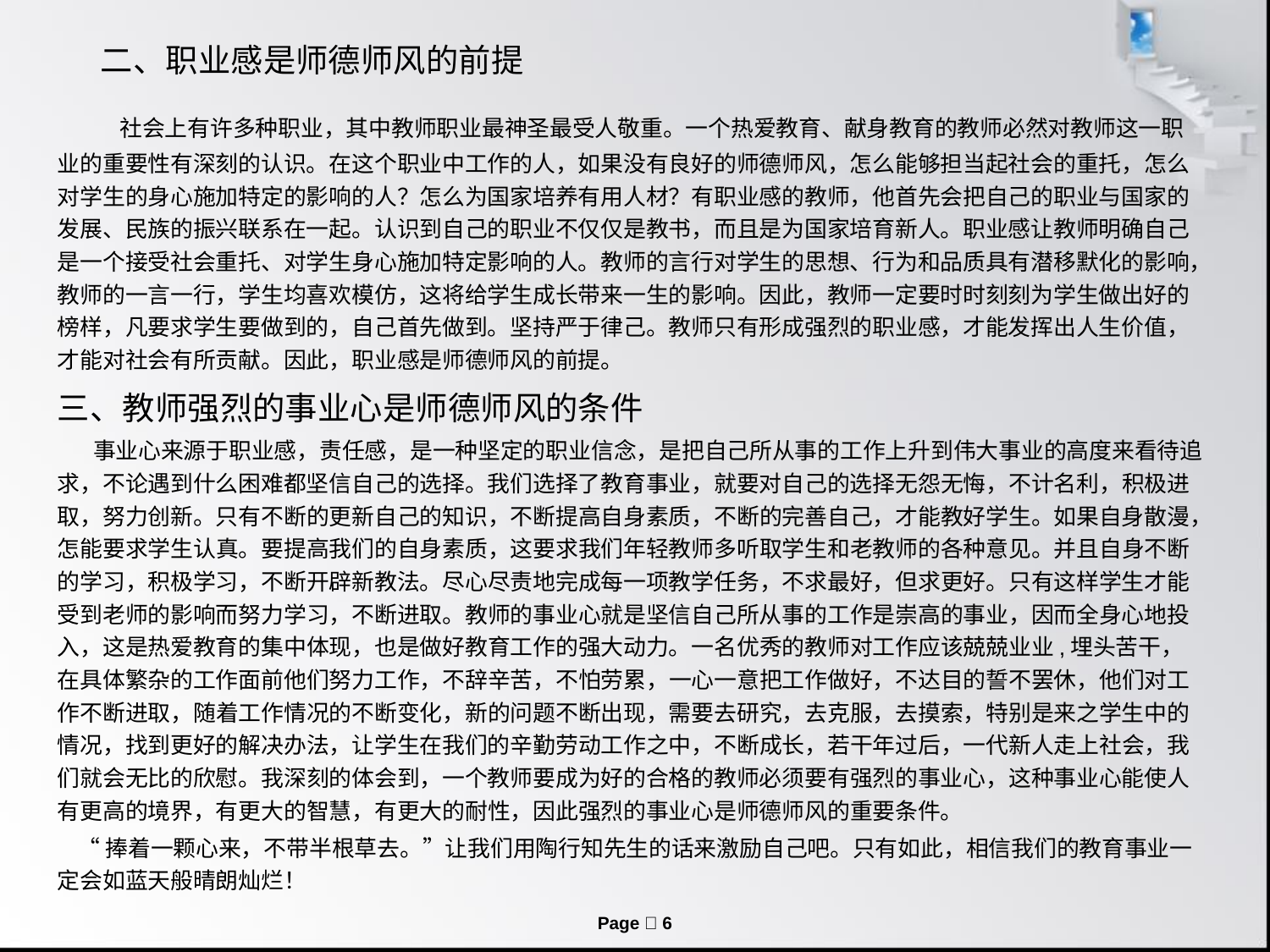

二、职业感是师德师风的前提
       社会上有许多种职业，其中教师职业最神圣最受人敬重。一个热爱教育、献身教育的教师必然对教师这一职业的重要性有深刻的认识。在这个职业中工作的人，如果没有良好的师德师风，怎么能够担当起社会的重托，怎么对学生的身心施加特定的影响的人？怎么为国家培养有用人材？有职业感的教师，他首先会把自己的职业与国家的发展、民族的振兴联系在一起。认识到自己的职业不仅仅是教书，而且是为国家培育新人。职业感让教师明确自己是一个接受社会重托、对学生身心施加特定影响的人。教师的言行对学生的思想、行为和品质具有潜移默化的影响，教师的一言一行，学生均喜欢模仿，这将给学生成长带来一生的影响。因此，教师一定要时时刻刻为学生做出好的榜样，凡要求学生要做到的，自己首先做到。坚持严于律己。教师只有形成强烈的职业感，才能发挥出人生价值，才能对社会有所贡献。因此，职业感是师德师风的前提。
三、教师强烈的事业心是师德师风的条件
      事业心来源于职业感，责任感，是一种坚定的职业信念，是把自己所从事的工作上升到伟大事业的高度来看待追求，不论遇到什么困难都坚信自己的选择。我们选择了教育事业，就要对自己的选择无怨无悔，不计名利，积极进取，努力创新。只有不断的更新自己的知识，不断提高自身素质，不断的完善自己，才能教好学生。如果自身散漫，怎能要求学生认真。要提高我们的自身素质，这要求我们年轻教师多听取学生和老教师的各种意见。并且自身不断的学习，积极学习，不断开辟新教法。尽心尽责地完成每一项教学任务，不求最好，但求更好。只有这样学生才能受到老师的影响而努力学习，不断进取。教师的事业心就是坚信自己所从事的工作是崇高的事业，因而全身心地投入，这是热爱教育的集中体现，也是做好教育工作的强大动力。一名优秀的教师对工作应该兢兢业业,埋头苦干，在具体繁杂的工作面前他们努力工作，不辞辛苦，不怕劳累，一心一意把工作做好，不达目的誓不罢休，他们对工作不断进取，随着工作情况的不断变化，新的问题不断出现，需要去研究，去克服，去摸索，特别是来之学生中的情况，找到更好的解决办法，让学生在我们的辛勤劳动工作之中，不断成长，若干年过后，一代新人走上社会，我们就会无比的欣慰。我深刻的体会到，一个教师要成为好的合格的教师必须要有强烈的事业心，这种事业心能使人有更高的境界，有更大的智慧，有更大的耐性，因此强烈的事业心是师德师风的重要条件。
    “捧着一颗心来，不带半根草去。”让我们用陶行知先生的话来激励自己吧。只有如此，相信我们的教育事业一定会如蓝天般晴朗灿烂！